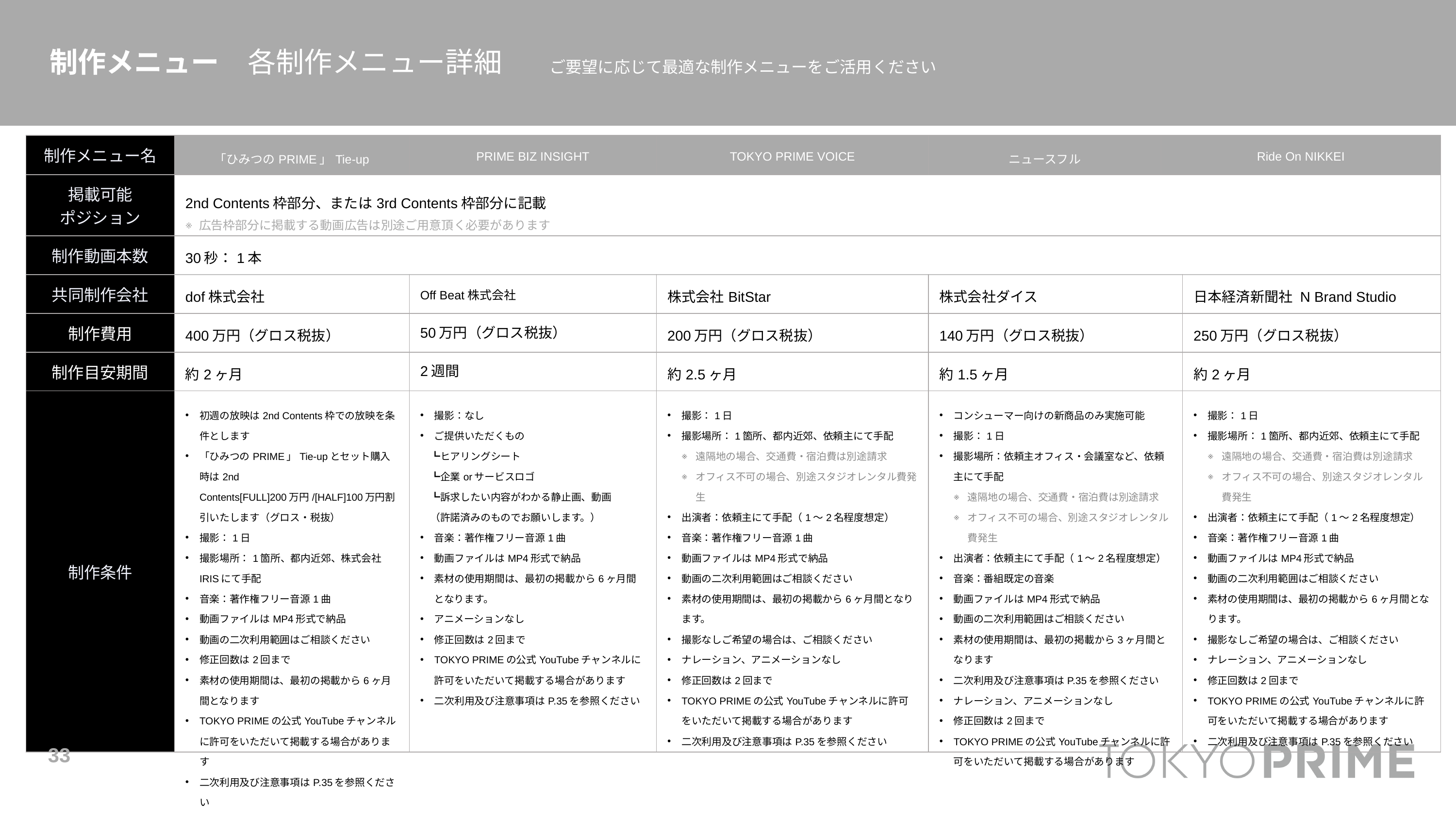

制作メニュー　各制作メニュー詳細
ご要望に応じて最適な制作メニューをご活用ください
| 制作メニュー名 | 「ひみつのPRIME」Tie-up | PRIME BIZ INSIGHT | TOKYO PRIME VOICE | ニュースフル | Ride On NIKKEI |  |
| --- | --- | --- | --- | --- | --- | --- |
| 掲載可能 ポジション | 2nd Contents枠部分、または3rd Contents枠部分に記載 広告枠部分に掲載する動画広告は別途ご用意頂く必要があります |  |  |  |  |  |
| 制作動画本数 | 30秒：1本 |  |  |  |  |  |
| 共同制作会社 | dof株式会社 | Off Beat株式会社 | 株式会社BitStar | 株式会社ダイス | 日本経済新聞社 N Brand Studio | 日本経済新聞社 N Brand Studio |
| 制作費用 | 400万円（グロス税抜） | 50万円（グロス税抜） | 200万円（グロス税抜） | 140万円（グロス税抜） | 250万円（グロス税抜） | 250万円（グロス税抜） |
| 制作目安期間 | 約2ヶ月 | 2週間 | 約2.5ヶ月 | 約1.5ヶ月 | 約2ヶ月 | 約2ヶ月 |
| 制作条件 | 初週の放映は2nd Contents枠での放映を条件とします 「ひみつのPRIME」Tie-upとセット購入時は2nd Contents[FULL]200万円/[HALF]100万円割引いたします（グロス・税抜） 撮影：1日 撮影場所：1箇所、都内近郊、株式会社IRISにて手配 音楽：著作権フリー音源1曲 動画ファイルはMP4形式で納品 動画の二次利用範囲はご相談ください 修正回数は2回まで 素材の使用期間は、最初の掲載から6ヶ月間となります TOKYO PRIMEの公式YouTubeチャンネルに許可をいただいて掲載する場合があります 二次利用及び注意事項はP.35を参照ください | 撮影：なし ご提供いただくもの 　┗ヒアリングシート 　┗企業orサービスロゴ 　┗訴求したい内容がわかる静止画、動画 　（許諾済みのものでお願いします。） 音楽：著作権フリー音源1曲 動画ファイルはMP4形式で納品 素材の使用期間は、最初の掲載から6ヶ月間となります。 アニメーションなし 修正回数は2回まで TOKYO PRIMEの公式YouTubeチャンネルに許可をいただいて掲載する場合があります 二次利用及び注意事項はP.35を参照ください | 撮影：1日 撮影場所：1箇所、都内近郊、依頼主にて手配 遠隔地の場合、交通費・宿泊費は別途請求 オフィス不可の場合、別途スタジオレンタル費発生 出演者：依頼主にて手配（1〜2名程度想定） 音楽：著作権フリー音源1曲 動画ファイルはMP4形式で納品 動画の二次利用範囲はご相談ください 素材の使用期間は、最初の掲載から6ヶ月間となります。 撮影なしご希望の場合は、ご相談ください ナレーション、アニメーションなし 修正回数は2回まで TOKYO PRIMEの公式YouTubeチャンネルに許可をいただいて掲載する場合があります 二次利用及び注意事項はP.35を参照ください | コンシューマー向けの新商品のみ実施可能 撮影：1日 撮影場所：依頼主オフィス・会議室など、依頼主にて手配 遠隔地の場合、交通費・宿泊費は別途請求 オフィス不可の場合、別途スタジオレンタル費発生 出演者：依頼主にて手配（1〜2名程度想定） 音楽：番組既定の音楽 動画ファイルはMP4形式で納品 動画の二次利用範囲はご相談ください 素材の使用期間は、最初の掲載から3ヶ月間となります 二次利用及び注意事項はP.35を参照ください ナレーション、アニメーションなし 修正回数は2回まで TOKYO PRIMEの公式YouTubeチャンネルに許可をいただいて掲載する場合があります | 撮影：1日 撮影場所：1箇所、都内近郊、依頼主にて手配 遠隔地の場合、交通費・宿泊費は別途請求 オフィス不可の場合、別途スタジオレンタル費発生 出演者：依頼主にて手配（1〜2名程度想定） 音楽：著作権フリー音源1曲 動画ファイルはMP4形式で納品 動画の二次利用範囲はご相談ください 素材の使用期間は、最初の掲載から6ヶ月間となります。 撮影なしご希望の場合は、ご相談ください ナレーション、アニメーションなし 修正回数は2回まで TOKYO PRIMEの公式YouTubeチャンネルに許可をいただいて掲載する場合があります 二次利用及び注意事項はP.35を参照ください | 撮影：1日 撮影場所：1箇所、都内近郊、依頼主にて手配 遠隔地の場合、交通費・宿泊費は別途請求 オフィス不可の場合、別途スタジオレンタル費発生 出演者：依頼主にて手配（1〜2名程度想定） 音楽：著作権フリー音源1曲 動画ファイルはMP4形式で納品 動画の二次利用範囲はご相談ください 素材の使用期間は、最初の掲載から6ヶ月間となります。 撮影なしご希望の場合は、ご相談ください ナレーション、アニメーションなし 修正回数は2回まで TOKYO PRIMEの公式YouTubeチャンネルに許可をいただいて掲載する場合があります 二次利用及び注意事項はP.35を参照ください |
33